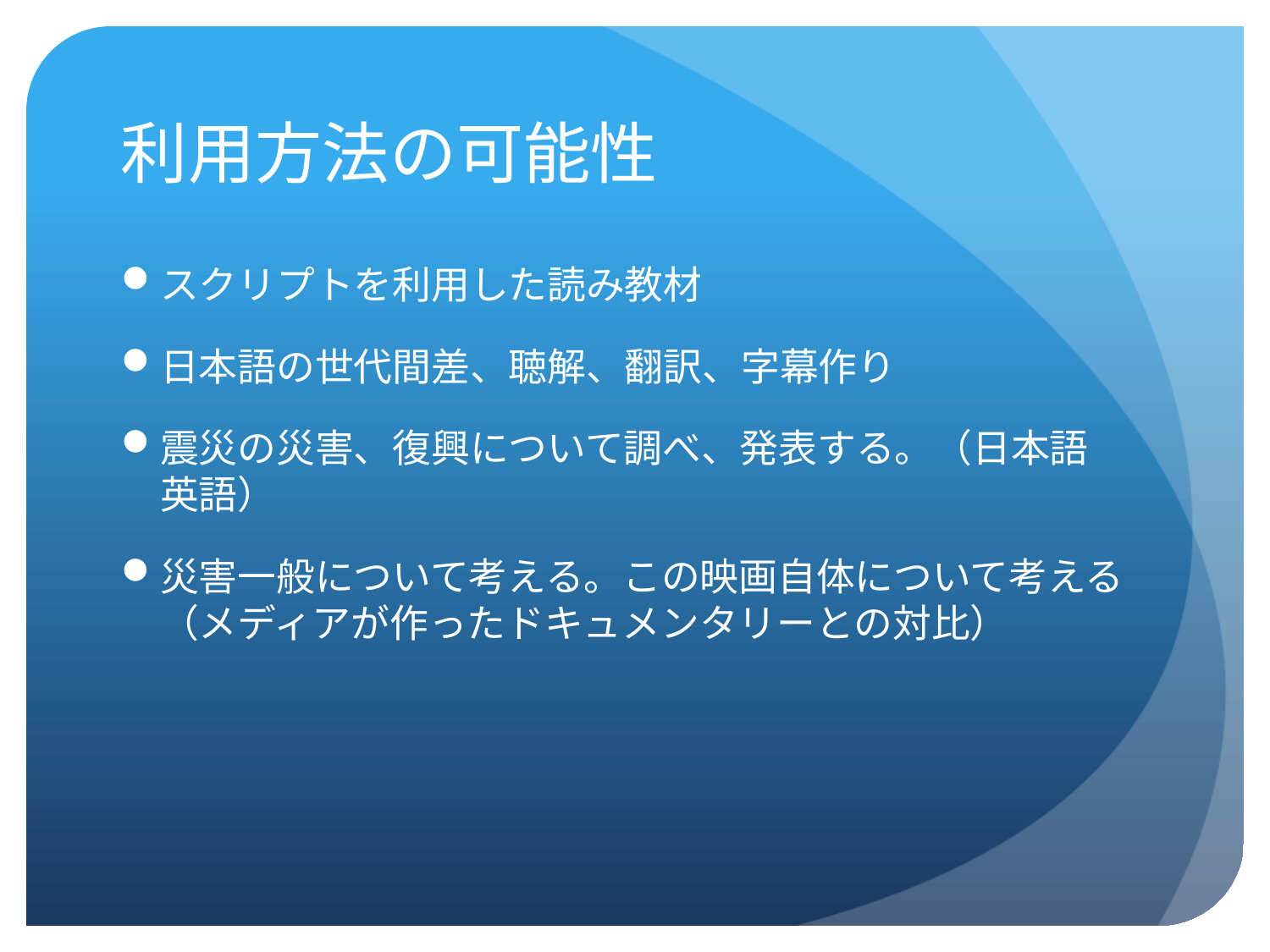

# 利用方法の可能性
スクリプトを利用した読み教材
日本語の世代間差、聴解、翻訳、字幕作り
震災の災害、復興について調べ、発表する。（日本語　英語）
災害一般について考える。この映画自体について考える（メディアが作ったドキュメンタリーとの対比）